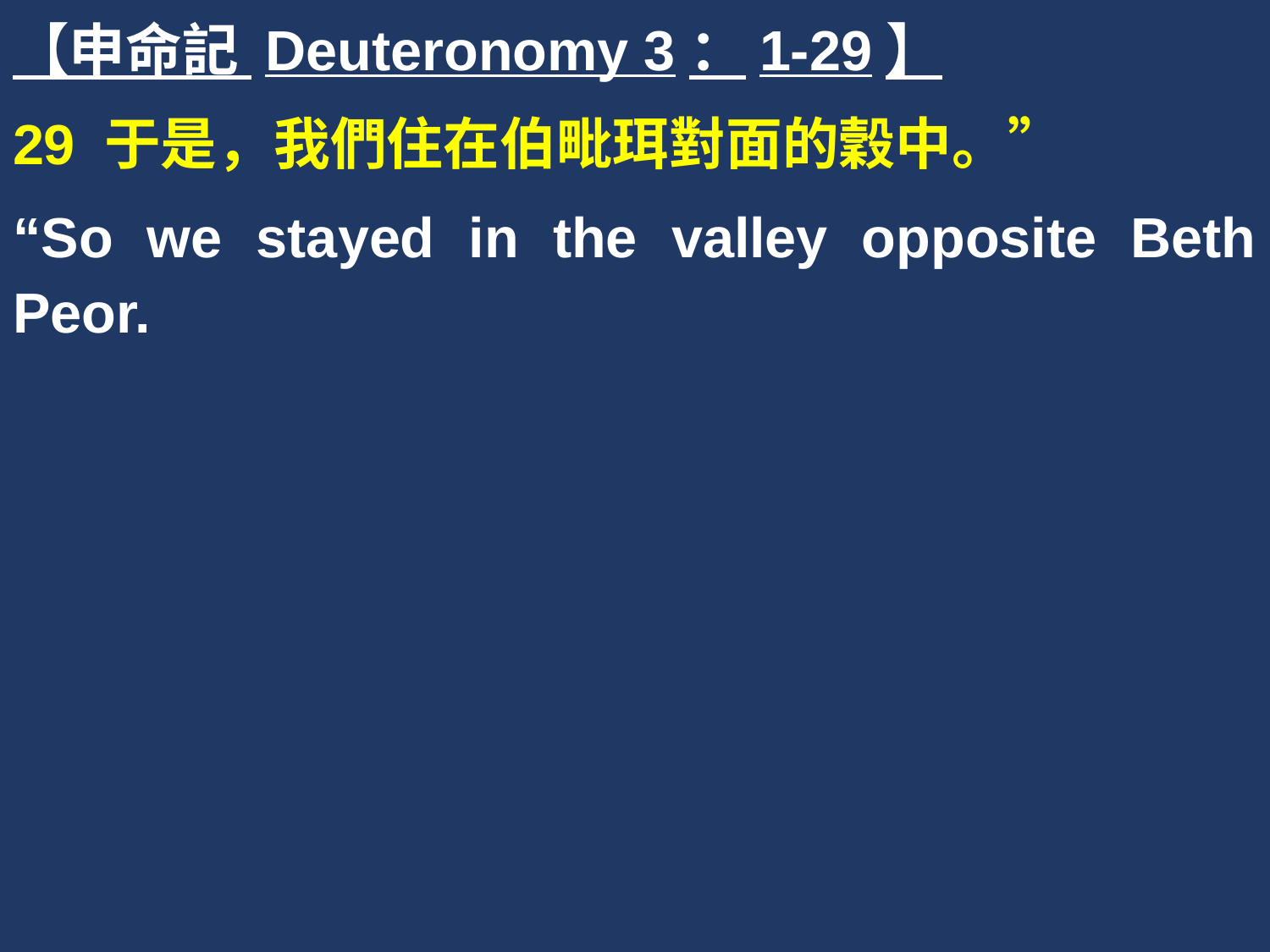

【申命記 Deuteronomy 3：1-29】
29 于是，我們住在伯毗珥對面的穀中。”
“So we stayed in the valley opposite Beth Peor.